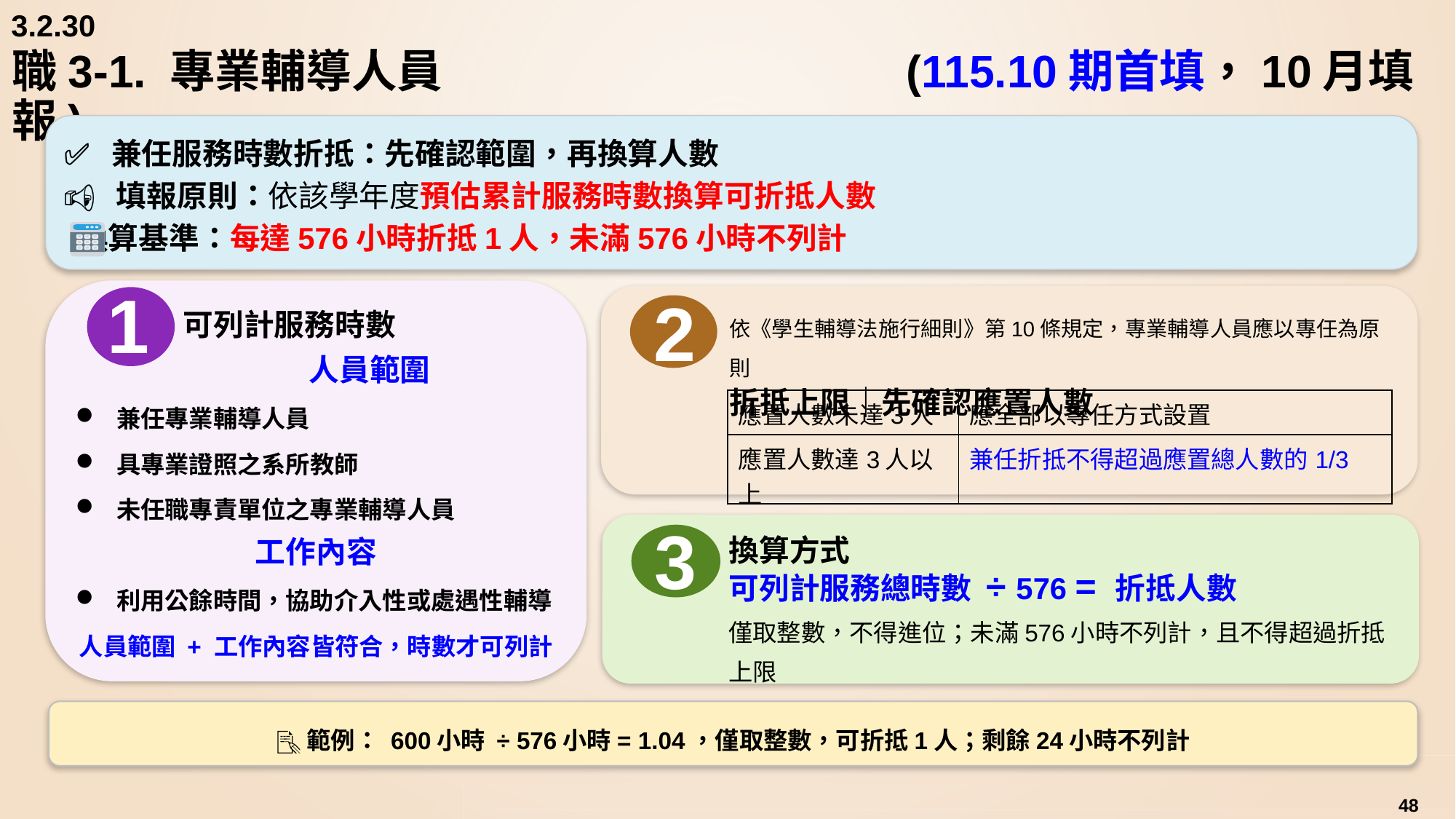

3.2.30
職3-1. 專業輔導人員		    			 (115.10期首填，10月填報)
✅  兼任服務時數折抵：先確認範圍，再換算人數
📢  填報原則：依該學年度預估累計服務時數換算可折抵人數
 換算基準：每達576小時折抵1人，未滿576小時不列計

可列計服務時數
人員範圍
兼任專業輔導人員
具專業證照之系所教師
未任職專責單位之專業輔導人員
工作內容
利用公餘時間，協助介入性或處遇性輔導
人員範圍 + 工作內容皆符合，時數才可列計

1
依《學生輔導法施行細則》第10條規定，專業輔導人員應以專任為原則
折抵上限｜先確認應置人數

2
| 應置人數未達3人 | 應全部以專任方式設置 |
| --- | --- |
| 應置人數達3人以上 | 兼任折抵不得超過應置總人數的1/3 |
換算方式
可列計服務總時數 ÷ 576 = 折抵人數
僅取整數，不得進位；未滿576小時不列計，且不得超過折抵上限

3
📝範例： 600小時 ÷ 576小時= 1.04，僅取整數，可折抵1人；剩餘24小時不列計